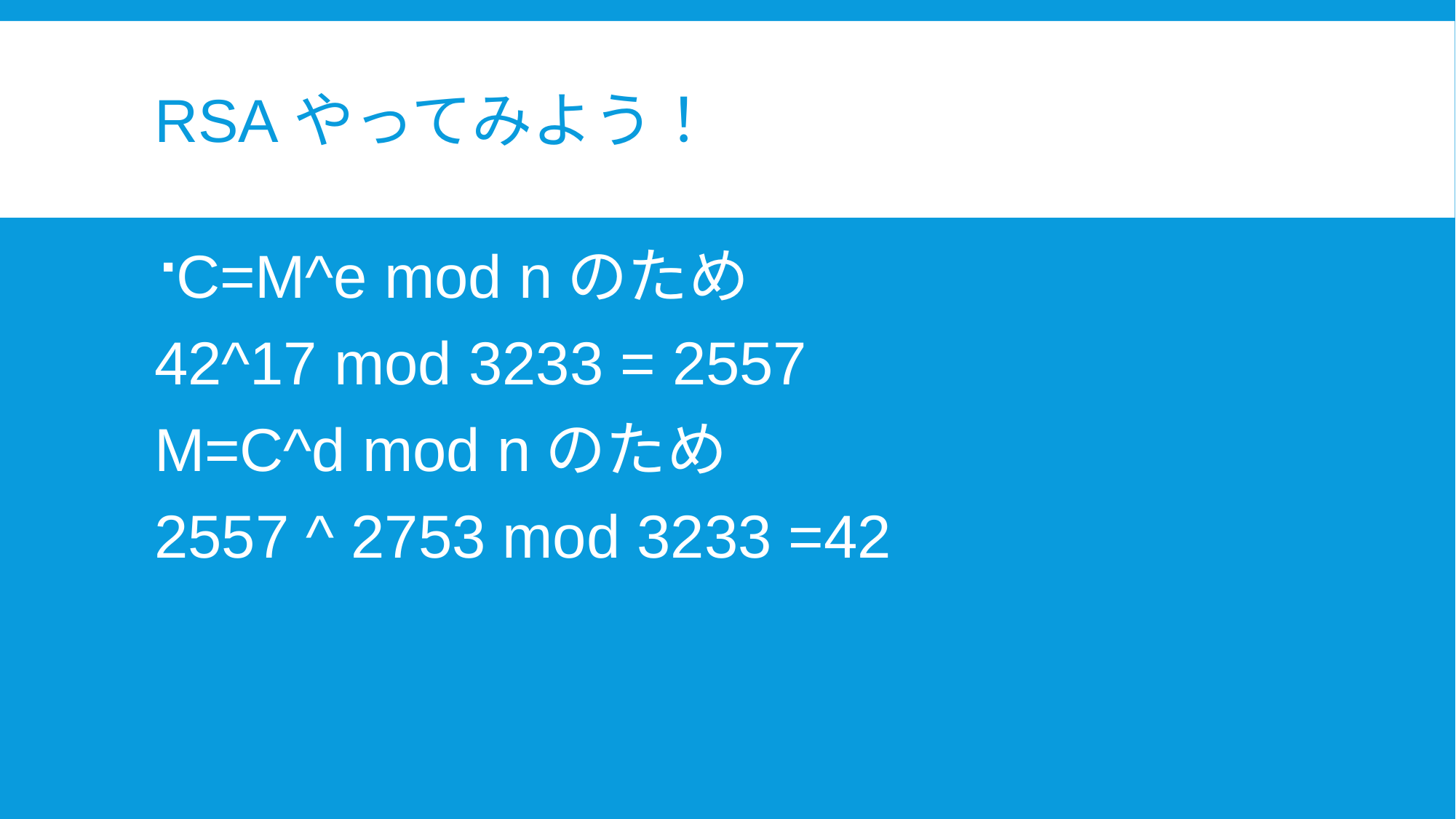

# RSAやってみよう！
C=M^e mod nのため
42^17 mod 3233 = 2557
M=C^d mod nのため
2557 ^ 2753 mod 3233 =42